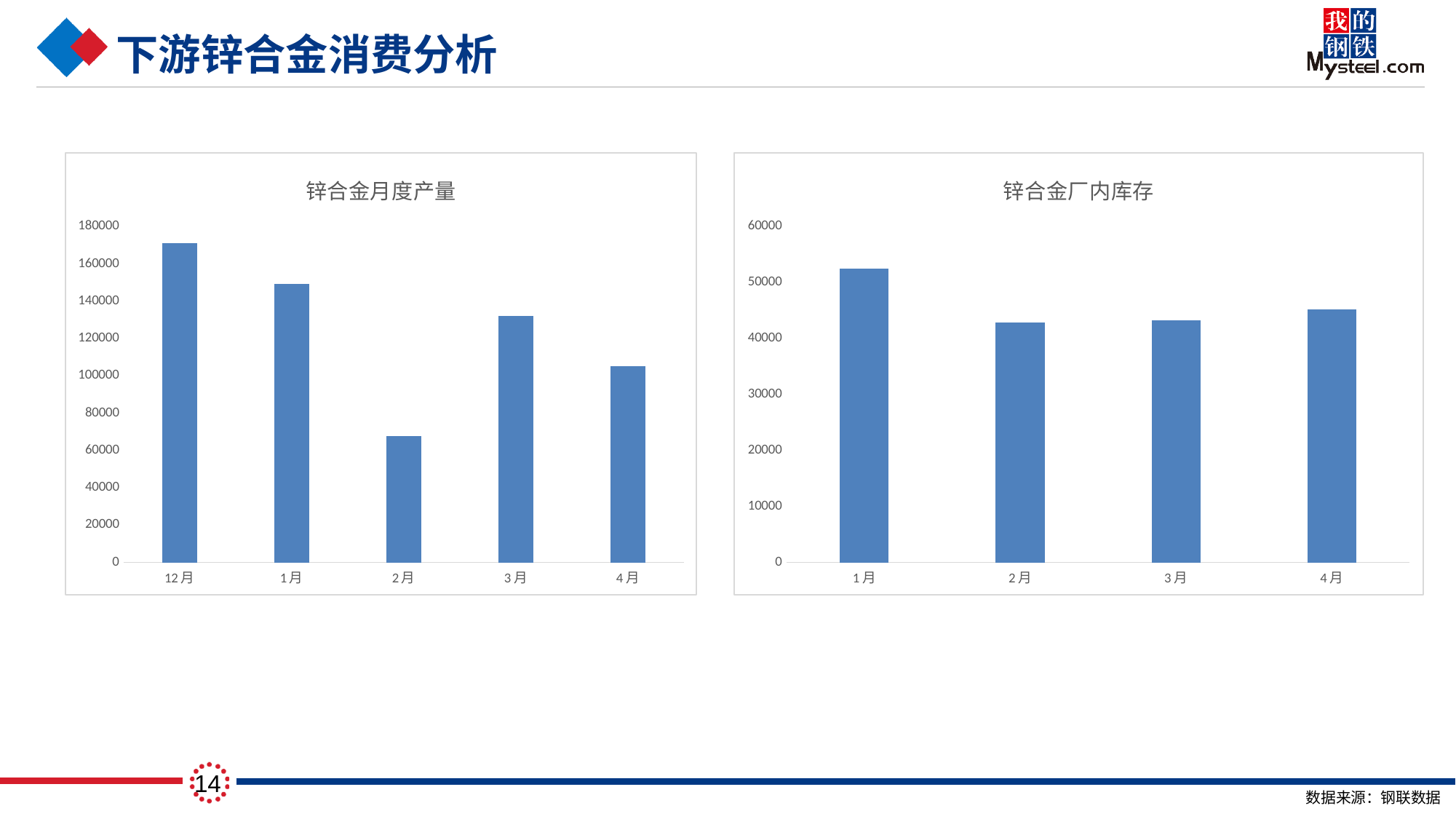

# 下游锌合金消费分析

### Chart: 锌合金月度产量

| Category |  |
|---|---|
| 12月 | 170880.0 |
| 1月 | 149180.0 |
| 2月 | 67510.0 |
| 3月 | 132035.0 |
| 4月 | 105016.0 |

### Chart: 锌合金厂内库存

| Category |  |
|---|---|
| 1月 | 52545.0 |
| 2月 | 42805.0 |
| 3月 | 43305.0 |
| 4月 | 45160.0 |
14
数据来源：钢联数据